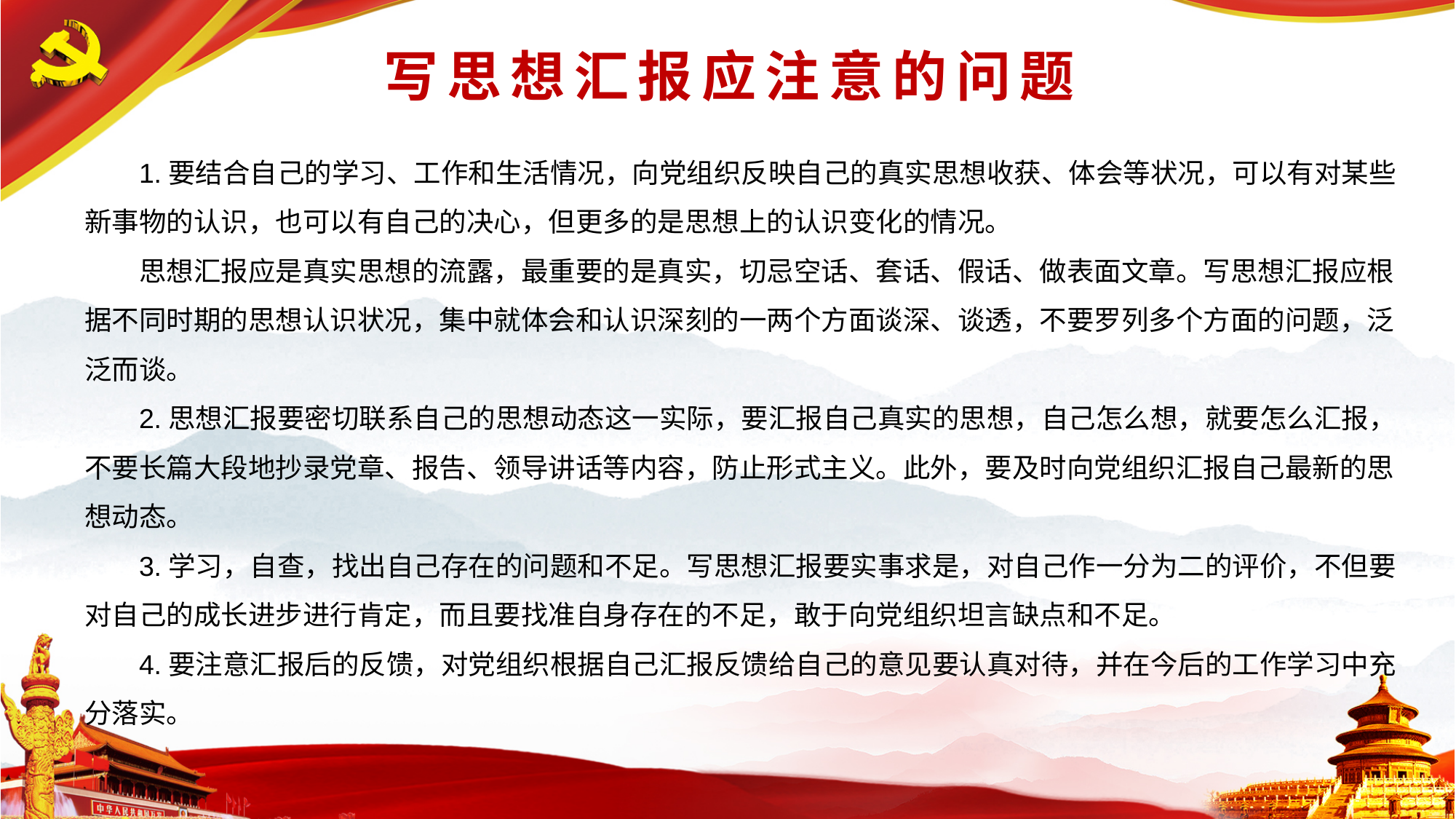

# 写思想汇报应注意的问题
1.要结合自己的学习、工作和生活情况，向党组织反映自己的真实思想收获、体会等状况，可以有对某些新事物的认识，也可以有自己的决心，但更多的是思想上的认识变化的情况。
思想汇报应是真实思想的流露，最重要的是真实，切忌空话、套话、假话、做表面文章。写思想汇报应根据不同时期的思想认识状况，集中就体会和认识深刻的一两个方面谈深、谈透，不要罗列多个方面的问题，泛泛而谈。
2.思想汇报要密切联系自己的思想动态这一实际，要汇报自己真实的思想，自己怎么想，就要怎么汇报，不要长篇大段地抄录党章、报告、领导讲话等内容，防止形式主义。此外，要及时向党组织汇报自己最新的思想动态。
3.学习，自查，找出自己存在的问题和不足。写思想汇报要实事求是，对自己作一分为二的评价，不但要对自己的成长进步进行肯定，而且要找准自身存在的不足，敢于向党组织坦言缺点和不足。
4.要注意汇报后的反馈，对党组织根据自己汇报反馈给自己的意见要认真对待，并在今后的工作学习中充分落实。